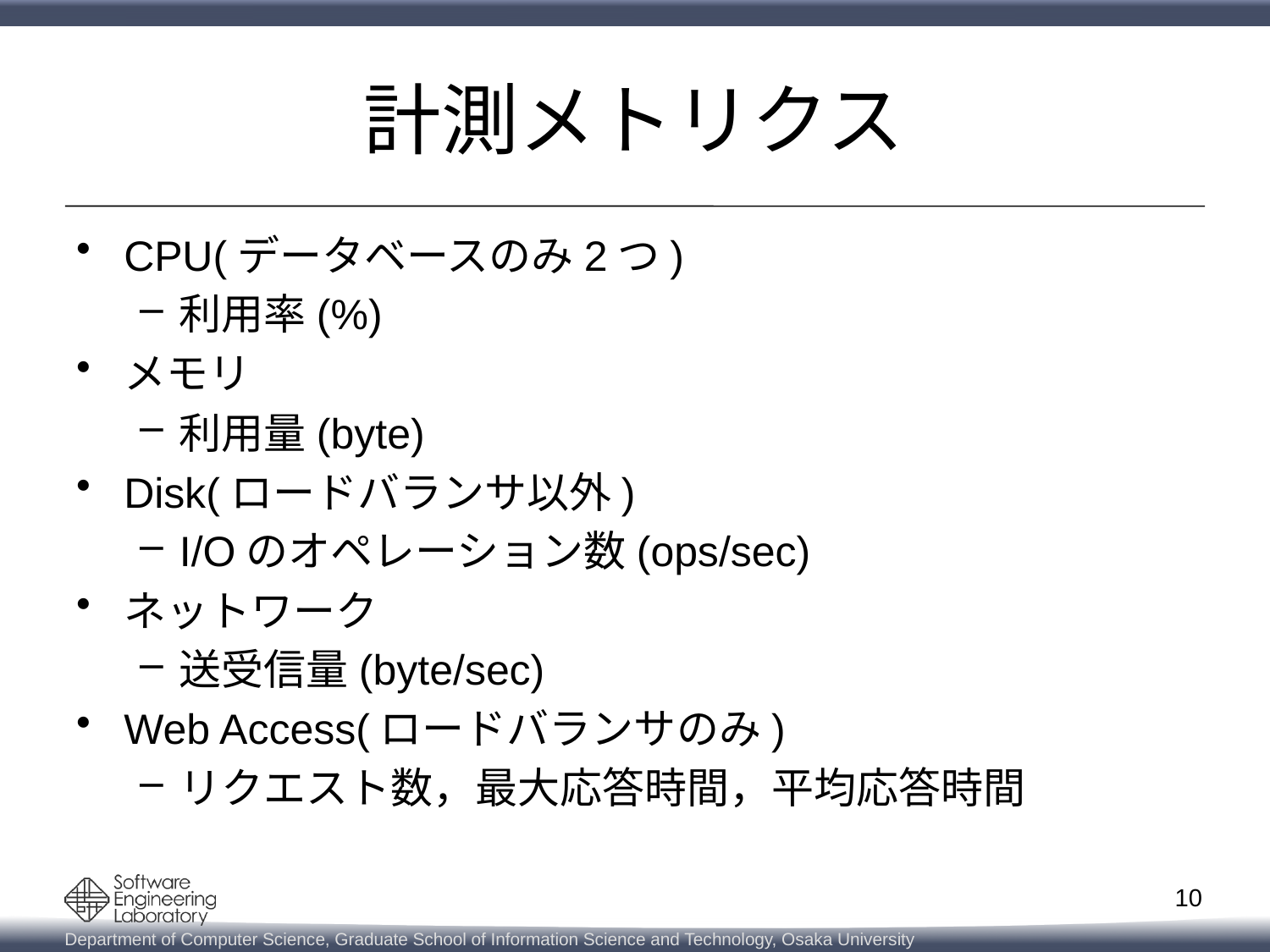

# 計測メトリクス
CPU(データベースのみ2つ)
利用率(%)
メモリ
利用量(byte)
Disk(ロードバランサ以外)
I/Oのオペレーション数(ops/sec)
ネットワーク
送受信量(byte/sec)
Web Access(ロードバランサのみ)
リクエスト数，最大応答時間，平均応答時間
10